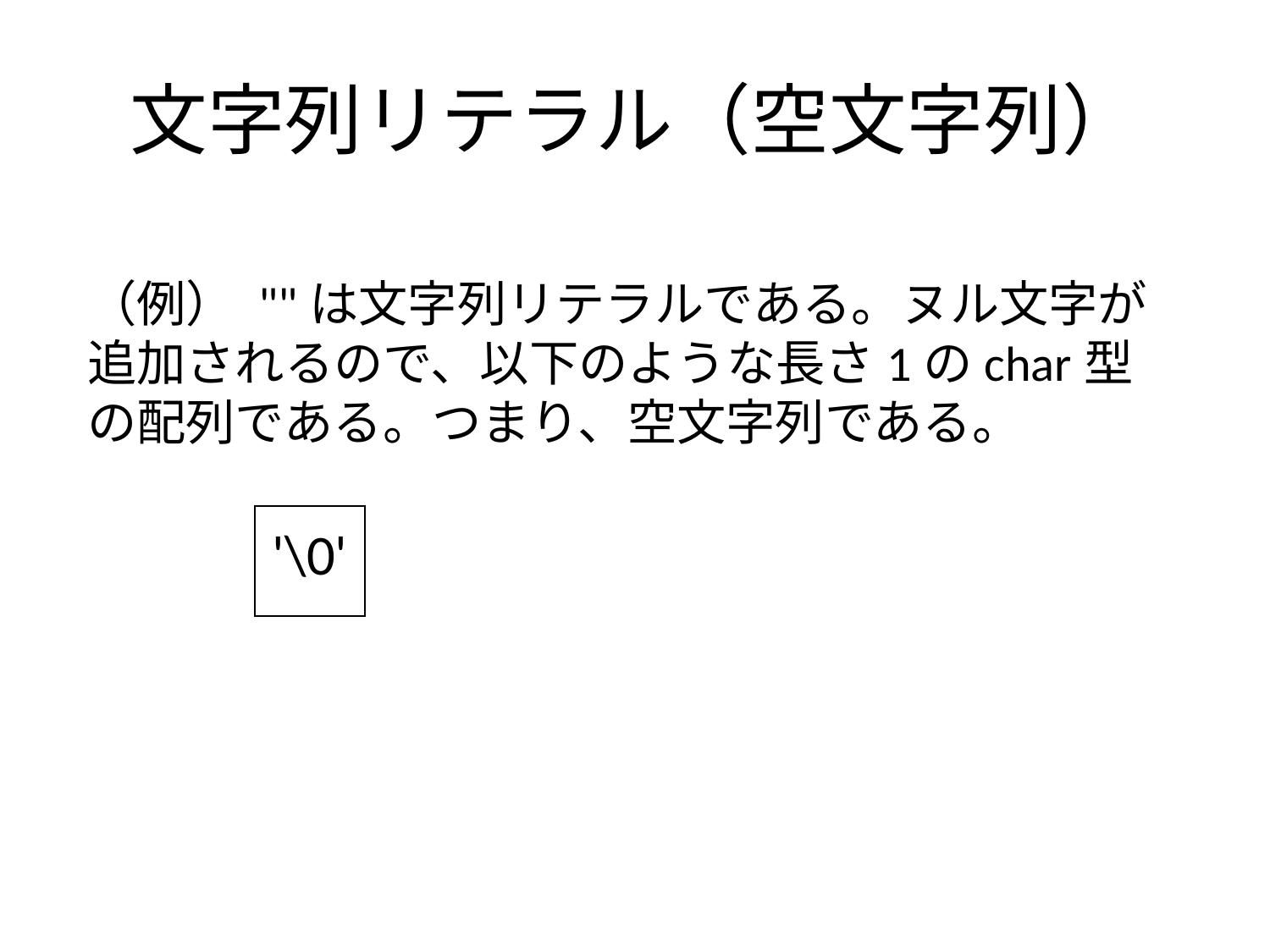

# 文字列リテラル（空文字列）
（例） ""は文字列リテラルである。ヌル文字が追加されるので、以下のような長さ1のchar型の配列である。つまり、空文字列である。
| '\0' |
| --- |